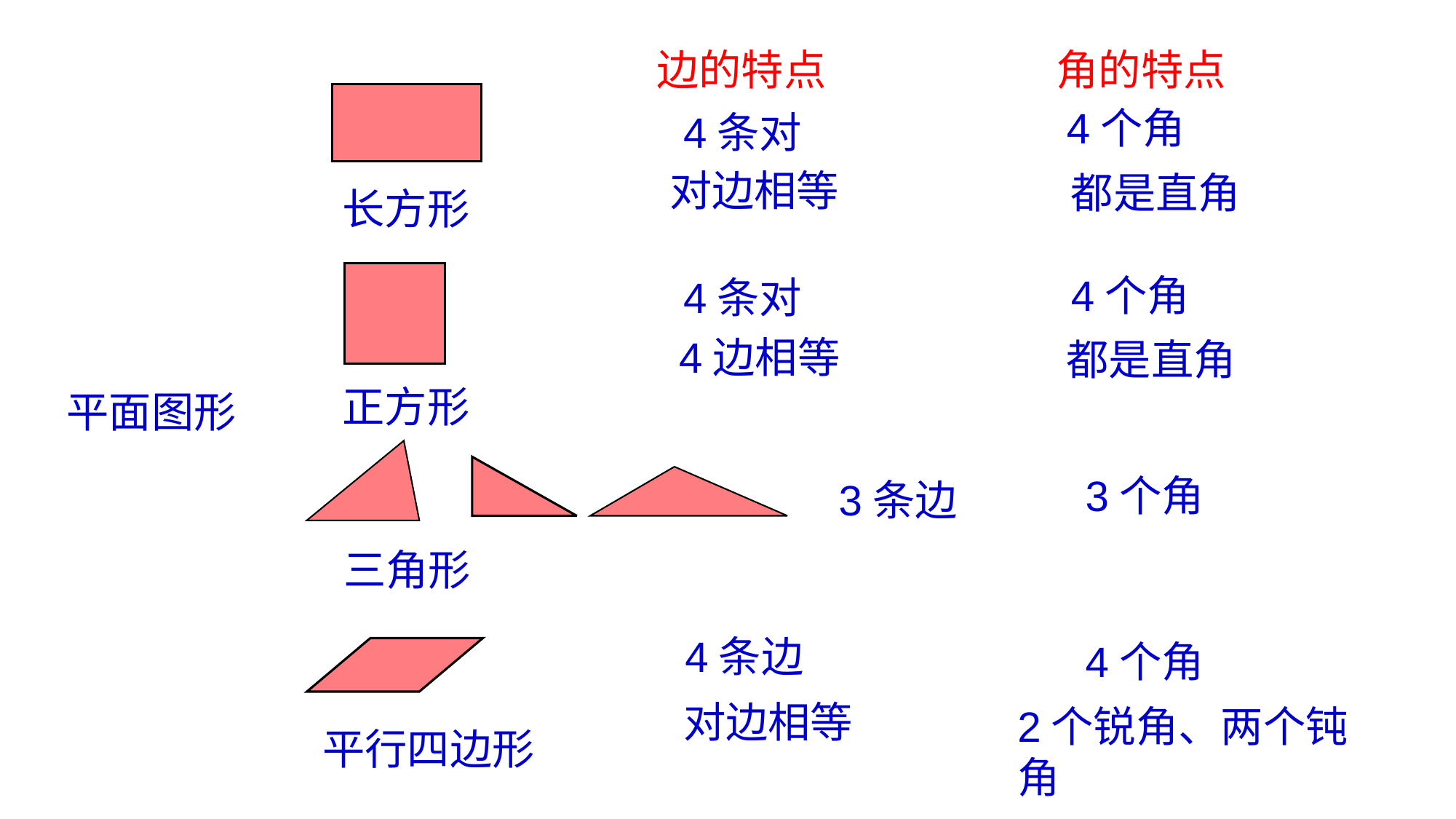

边的特点
角的特点

4个角
4条对
对边相等
都是直角
长方形

4个角
4条对
4边相等
都是直角
正方形
平面图形

3个角

3条边
三角形
4条边
4个角

对边相等
2个锐角、两个钝角
平行四边形